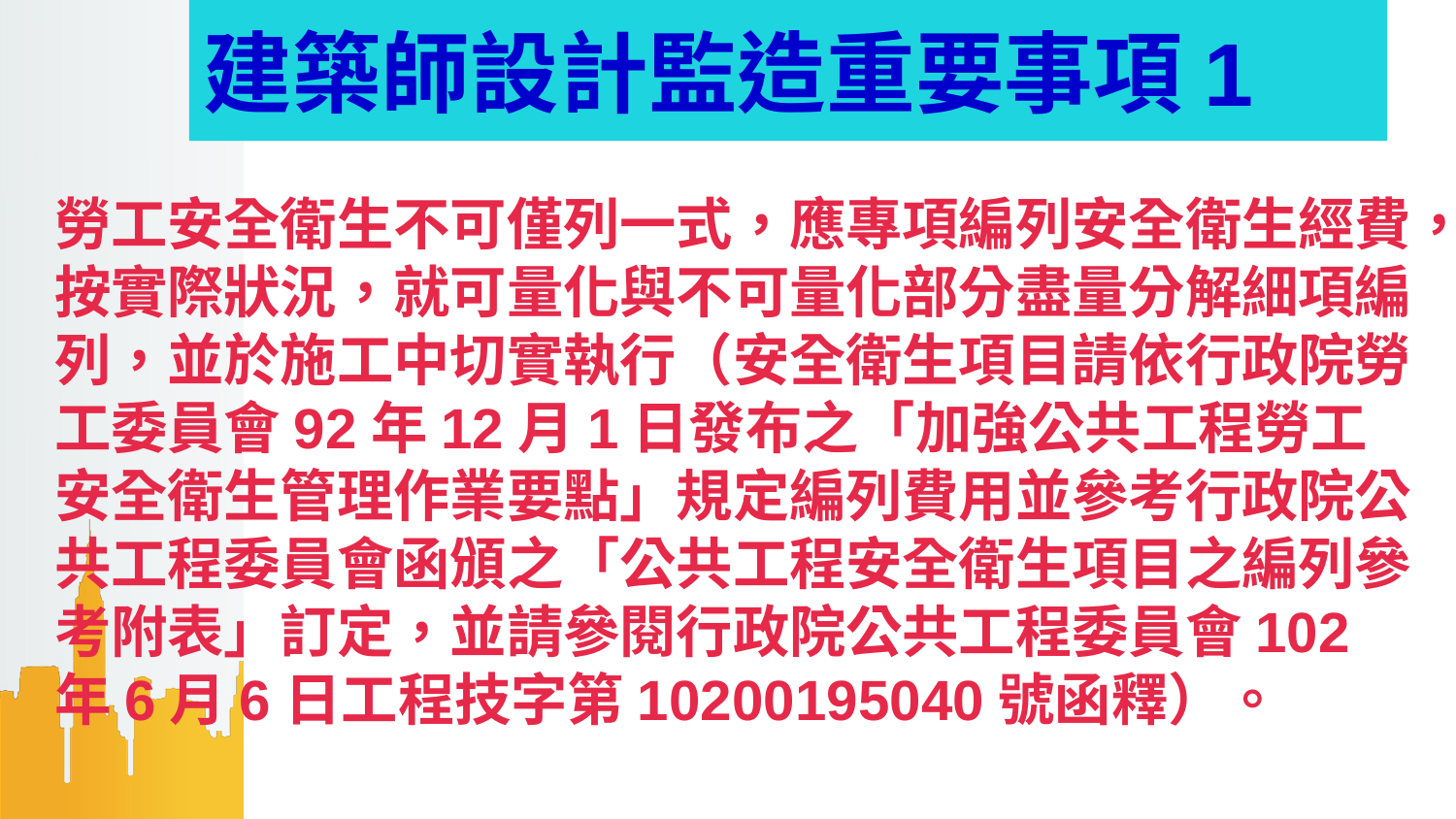

# 建築師設計監造重要事項1
勞工安全衛生不可僅列一式，應專項編列安全衛生經費，按實際狀況，就可量化與不可量化部分盡量分解細項編列，並於施工中切實執行（安全衛生項目請依行政院勞工委員會92年12月1日發布之「加強公共工程勞工安全衛生管理作業要點」規定編列費用並參考行政院公共工程委員會函頒之「公共工程安全衛生項目之編列參考附表」訂定，並請參閱行政院公共工程委員會102年6月6日工程技字第10200195040號函釋）。